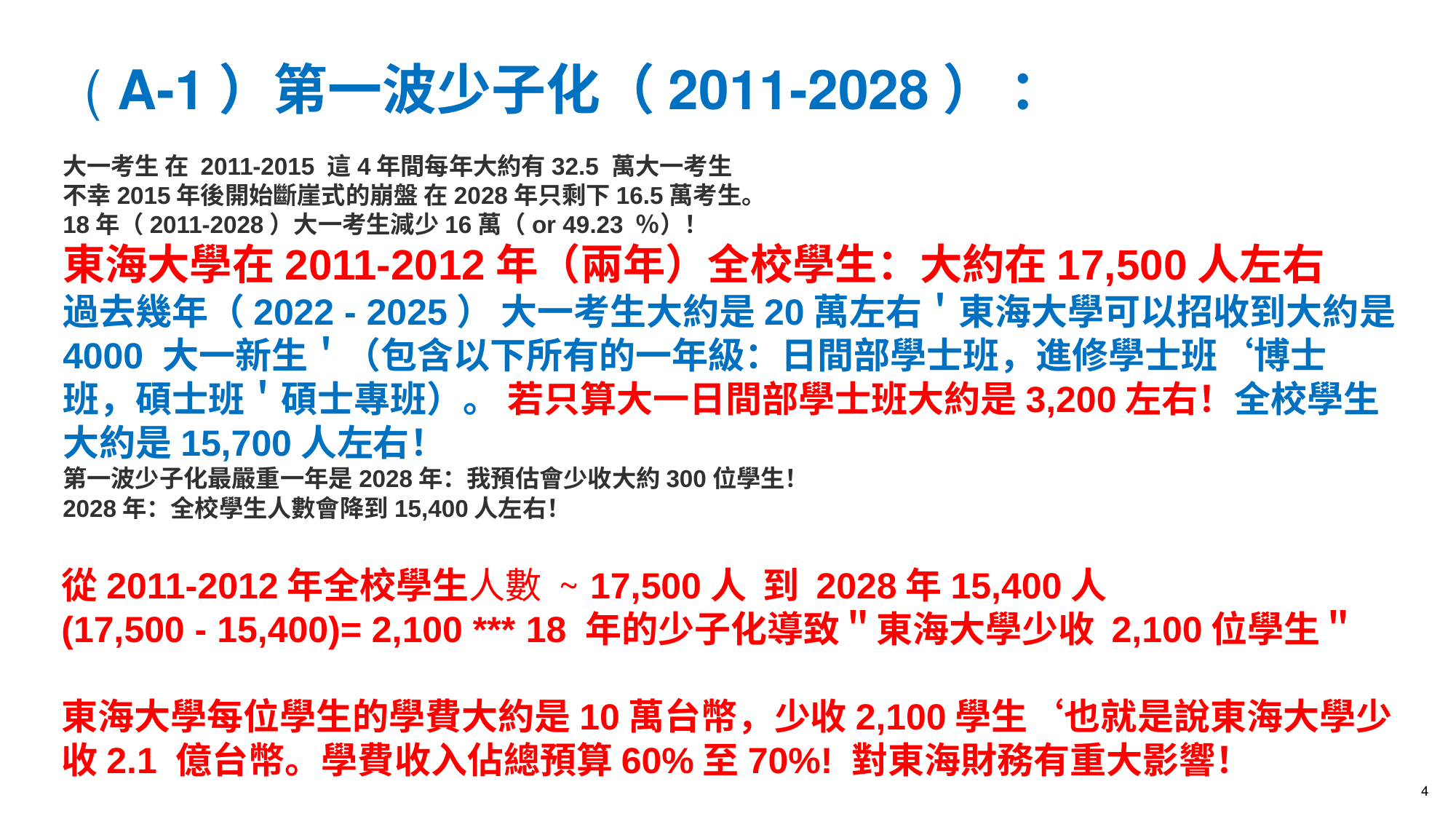

# ( A-1）第一波少子化（2011-2028） ：
大一考生 在 2011-2015 這4年間每年大約有32.5 萬大一考生
不幸2015年後開始斷崖式的崩盤 在2028年只剩下16.5萬考生。
18年（2011-2028）大一考生減少16萬（or 49.23 ％）！
東海大學在2011-2012年（兩年）全校學生：大約在17,500人左右
過去幾年（2022 - 2025） 大一考生大約是20萬左右＇東海大學可以招收到大約是4000 大一新生＇（包含以下所有的一年級：日間部學士班，進修學士班‘博士班，碩士班＇碩士專班）。 若只算大一日間部學士班大約是3,200左右！全校學生大約是15,700人左右！
第一波少子化最嚴重一年是2028年：我預估會少收大約300位學生！
2028年：全校學生人數會降到15,400人左右！
從2011-2012年全校學生人數 ~ 17,500人  到 2028年15,400人
(17,500 - 15,400)= 2,100 *** 18 年的少子化導致＂東海大學少收 2,100位學生＂

東海大學每位學生的學費大約是10萬台幣，少收2,100學生‘也就是說東海大學少收2.1 億台幣。學費收入佔總預算60%至70%! 對東海財務有重大影響！
4